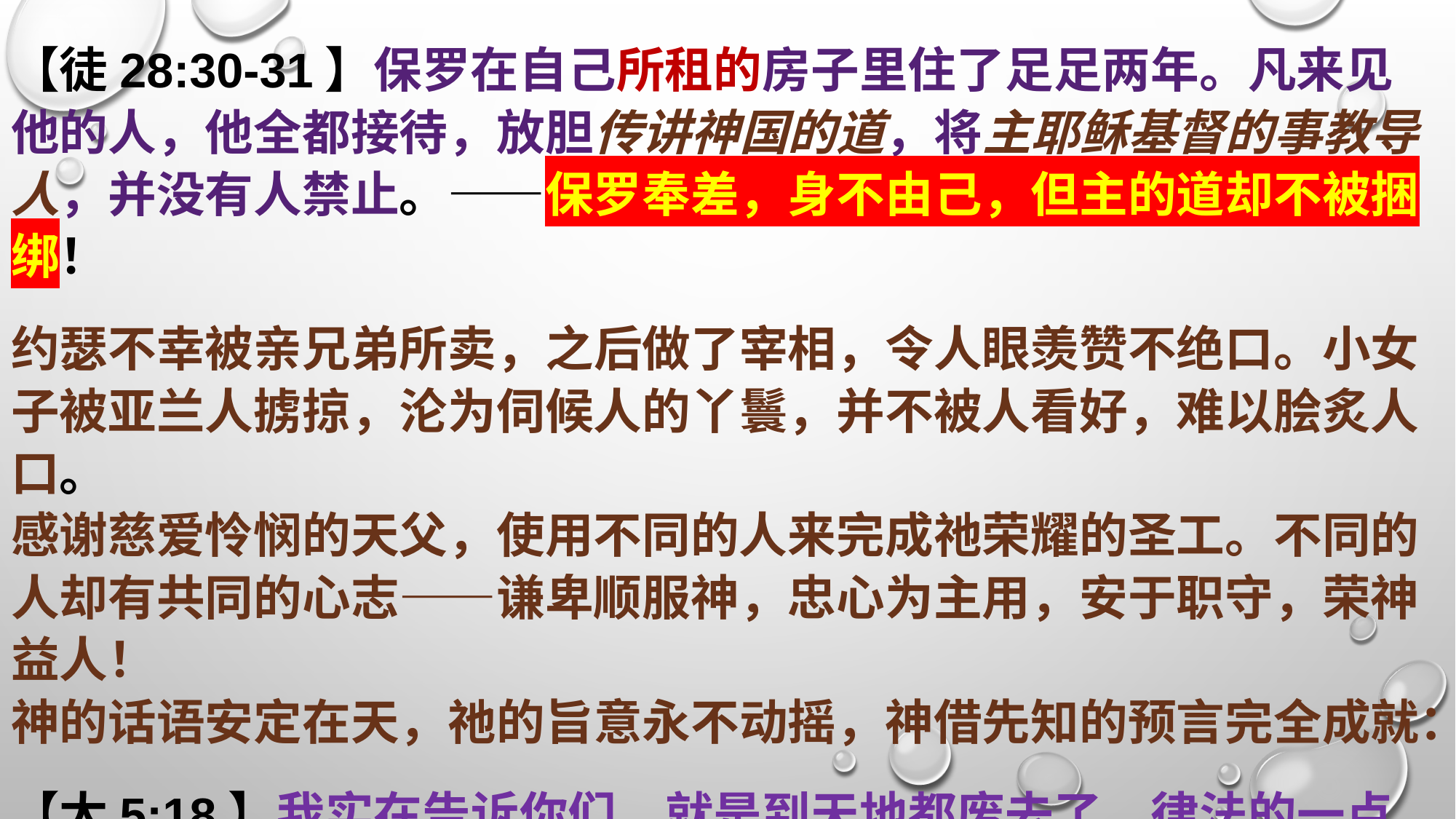

【徒28:30-31】保罗在自己所租的房子里住了足足两年。凡来见他的人，他全都接待，放胆传讲神国的道，将主耶稣基督的事教导人，并没有人禁止。——保罗奉差，身不由己，但主的道却不被捆绑！

约瑟不幸被亲兄弟所卖，之后做了宰相，令人眼羡赞不绝口。小女子被亚兰人掳掠，沦为伺候人的丫鬟，并不被人看好，难以脍炙人口。
感谢慈爱怜悯的天父，使用不同的人来完成祂荣耀的圣工。不同的人却有共同的心志——谦卑顺服神，忠心为主用，安于职守，荣神益人！
神的话语安定在天，祂的旨意永不动摇，神借先知的预言完全成就：

【太5:18】我实在告诉你们，就是到天地都废去了，律法的一点一画也不能废去，都要成全。
历史踏着鼓点、角声坚定向前推进，朝着神所设定的目标。